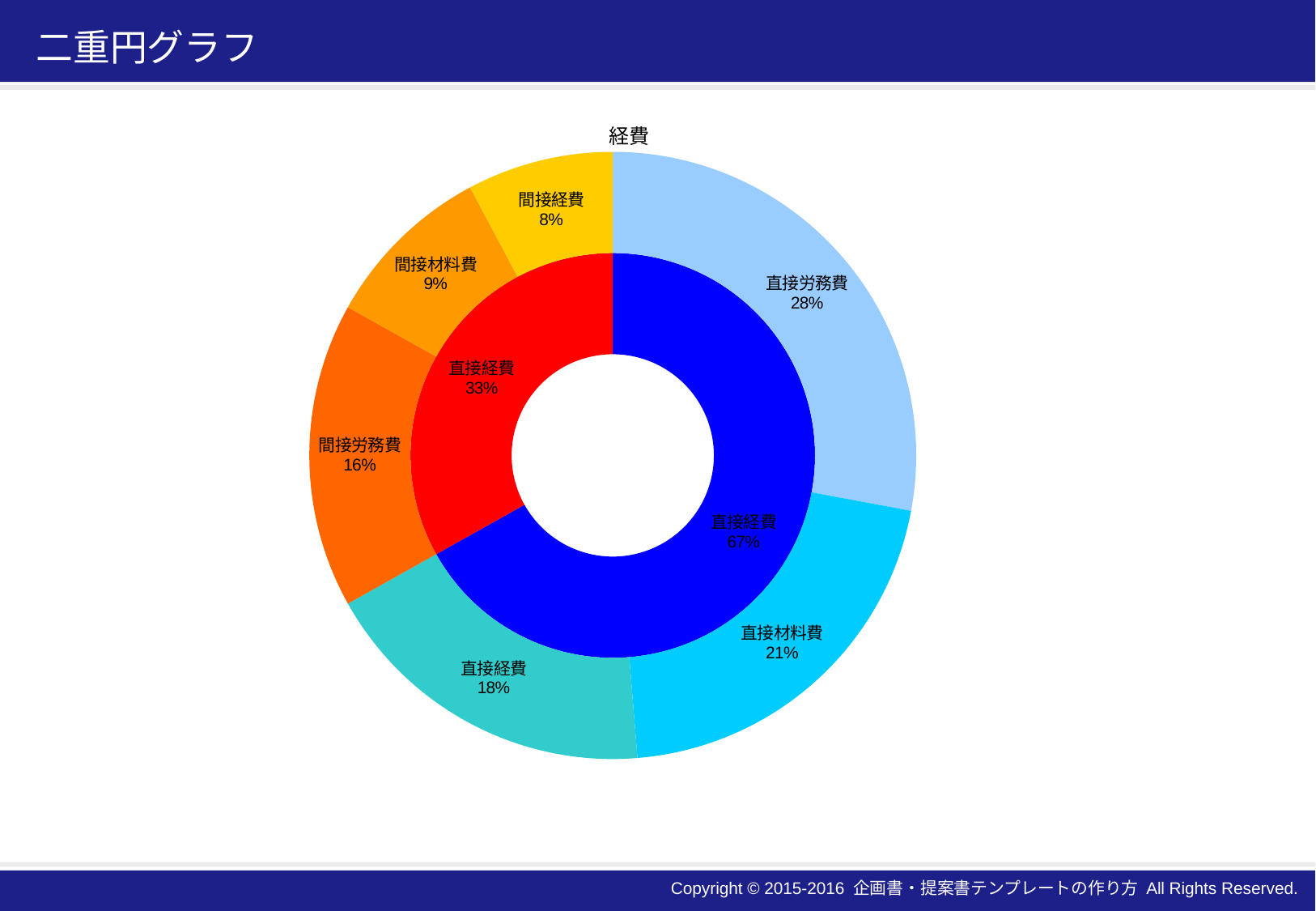

# 二重円グラフ

[unsupported chart]

### Chart

| Category | #REF! |
|---|---|